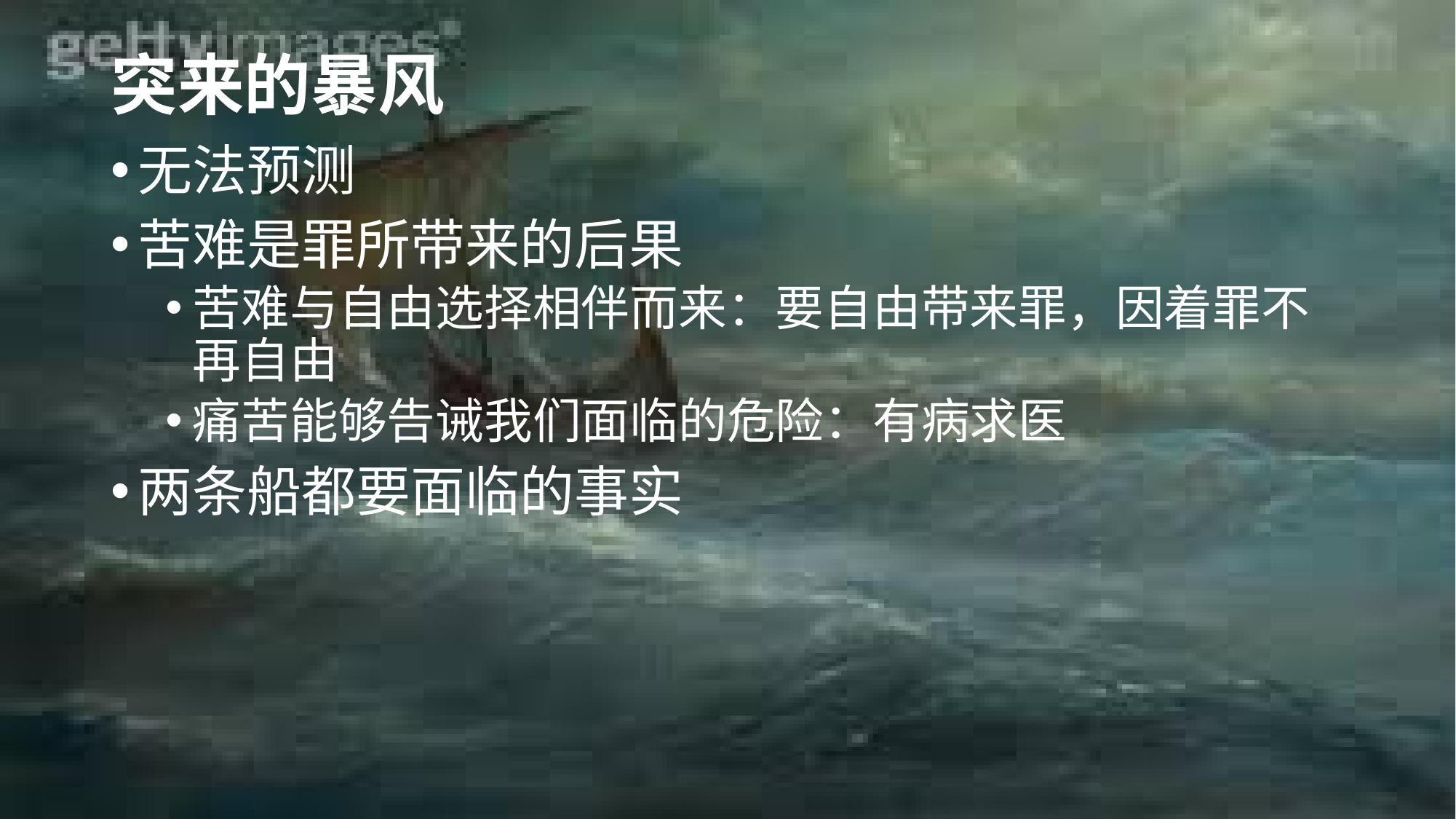

# 突来的暴风
无法预测
苦难是罪所带来的后果
苦难与自由选择相伴而来：要自由带来罪，因着罪不再自由
痛苦能够告诫我们面临的危险：有病求医
两条船都要面临的事实